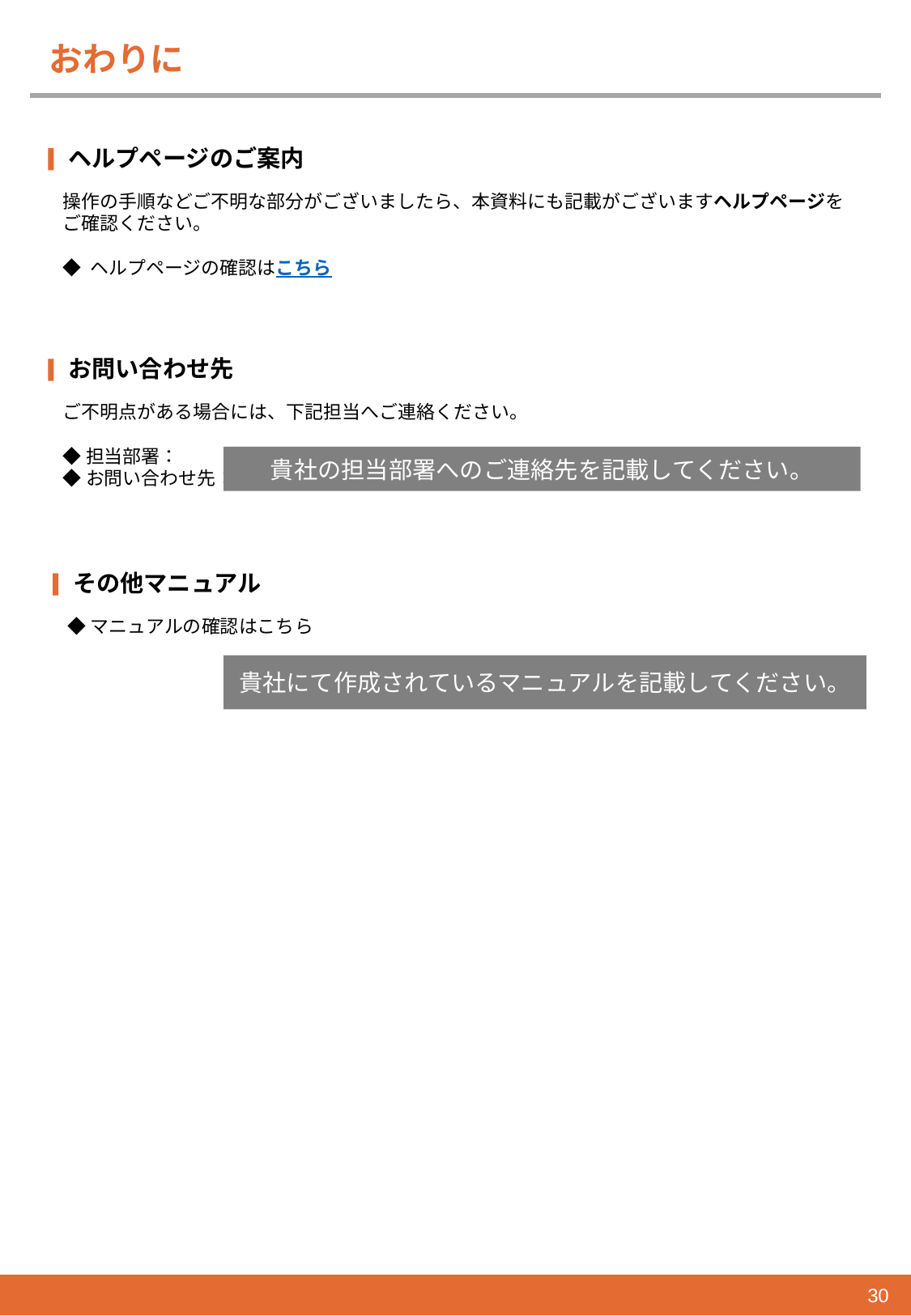

# おわりに
ヘルプページのご案内

操作の手順などご不明な部分がございましたら、本資料にも記載がございますヘルプページをご確認ください。

◆ ヘルプページの確認はこちら
お問い合わせ先

ご不明点がある場合には、下記担当へご連絡ください。

◆担当部署：
◆お問い合わせ先：
貴社の担当部署へのご連絡先を記載してください。
その他マニュアル

◆マニュアルの確認はこちら
貴社にて作成されているマニュアルを記載してください。
30